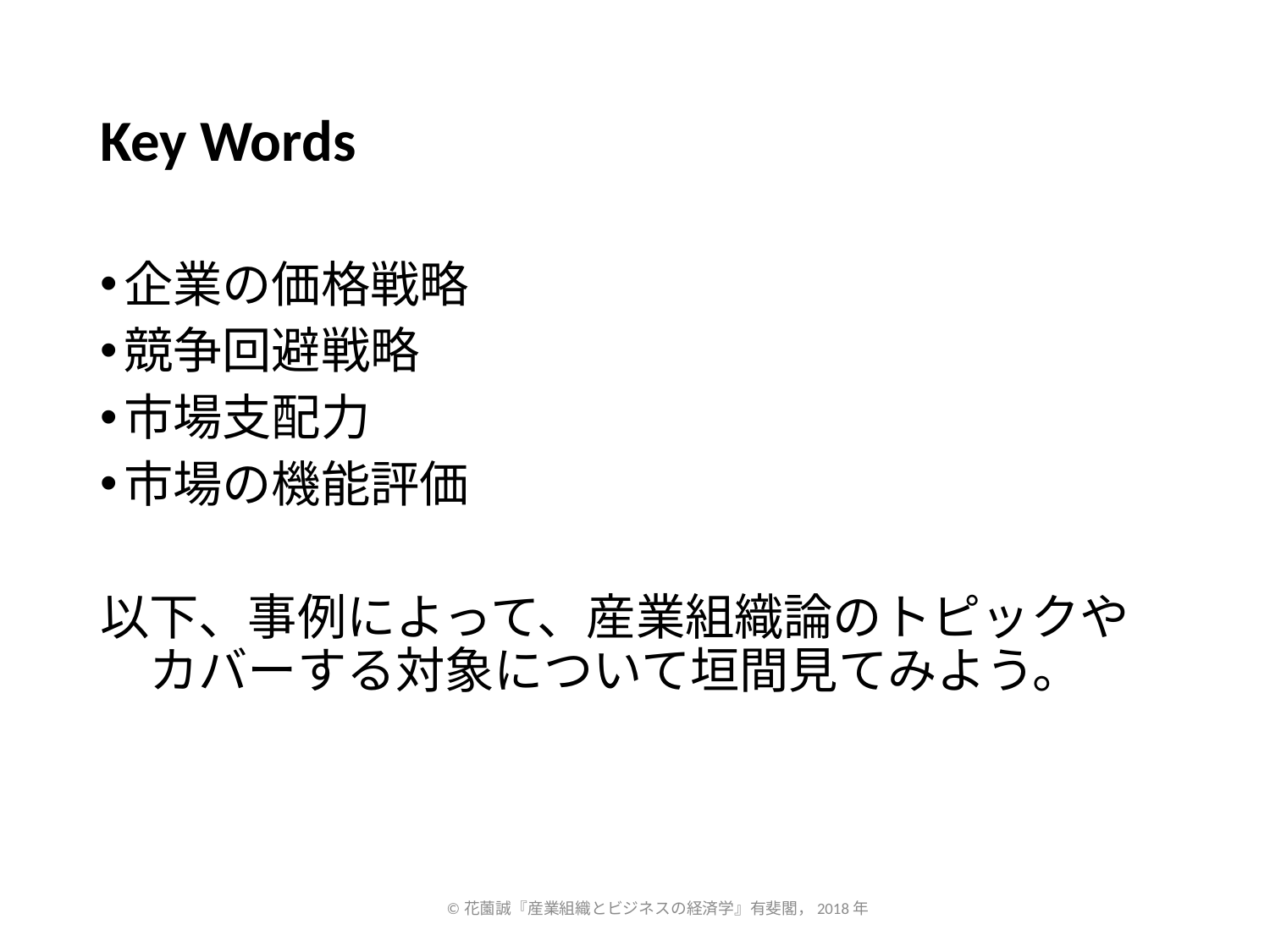

# Key Words
企業の価格戦略
競争回避戦略
市場支配力
市場の機能評価

以下、事例によって、産業組織論のトピックや　カバーする対象について垣間見てみよう。
©花薗誠『産業組織とビジネスの経済学』有斐閣，2018年